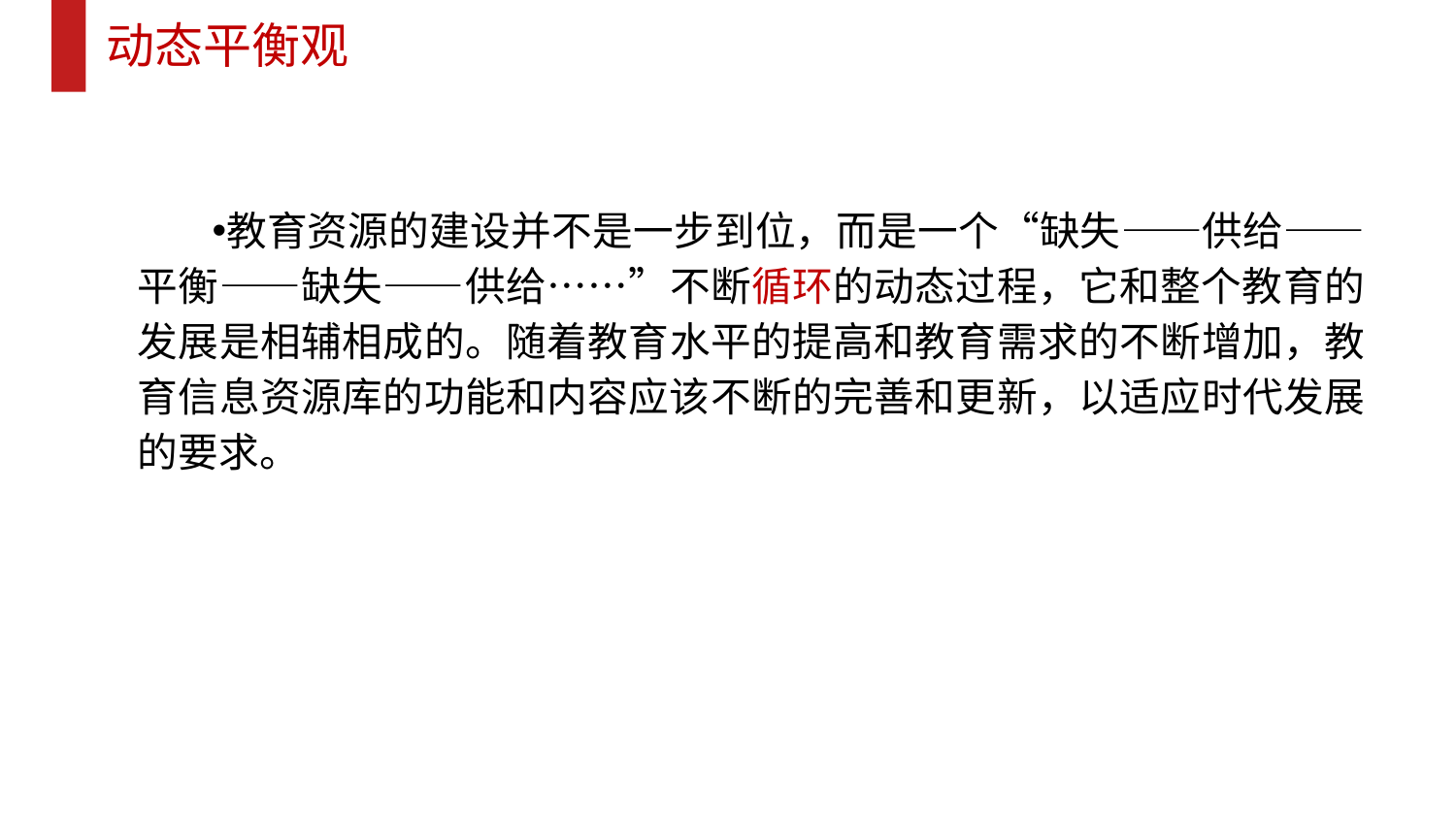

动态平衡观
教育资源的建设并不是一步到位，而是一个“缺失——供给——平衡——缺失——供给……”不断循环的动态过程，它和整个教育的发展是相辅相成的。随着教育水平的提高和教育需求的不断增加，教育信息资源库的功能和内容应该不断的完善和更新，以适应时代发展的要求。